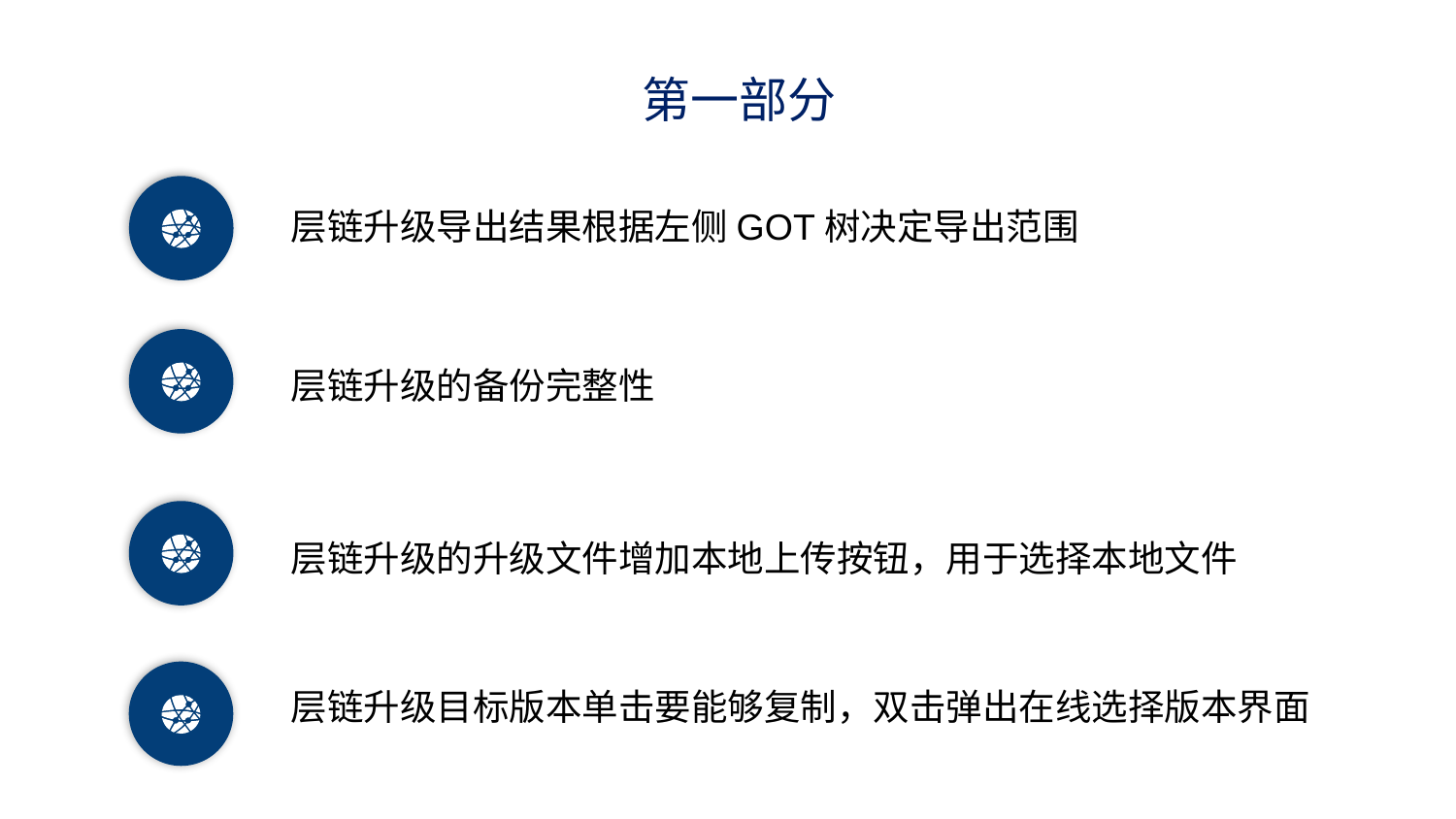

第一部分

层链升级导出结果根据左侧GOT树决定导出范围

层链升级的备份完整性

层链升级的升级文件增加本地上传按钮，用于选择本地文件

层链升级目标版本单击要能够复制，双击弹出在线选择版本界面